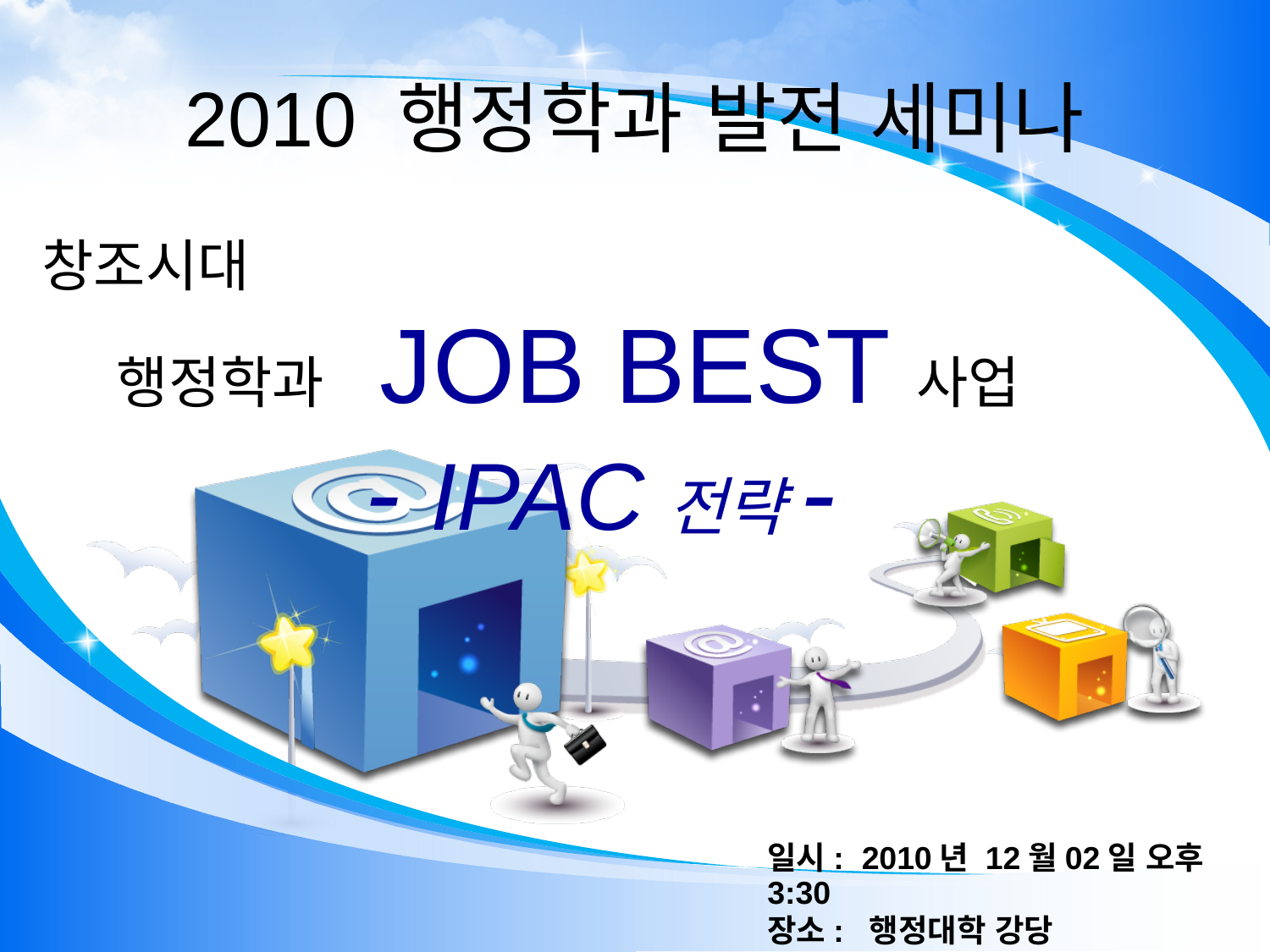

2010 행정학과 발전 세미나

 창조시대
     행정학과 JOB BEST사업
            - IPAC전략-
일시:  2010년 12월02일 오후 3:30
장소:  행정대학 강당